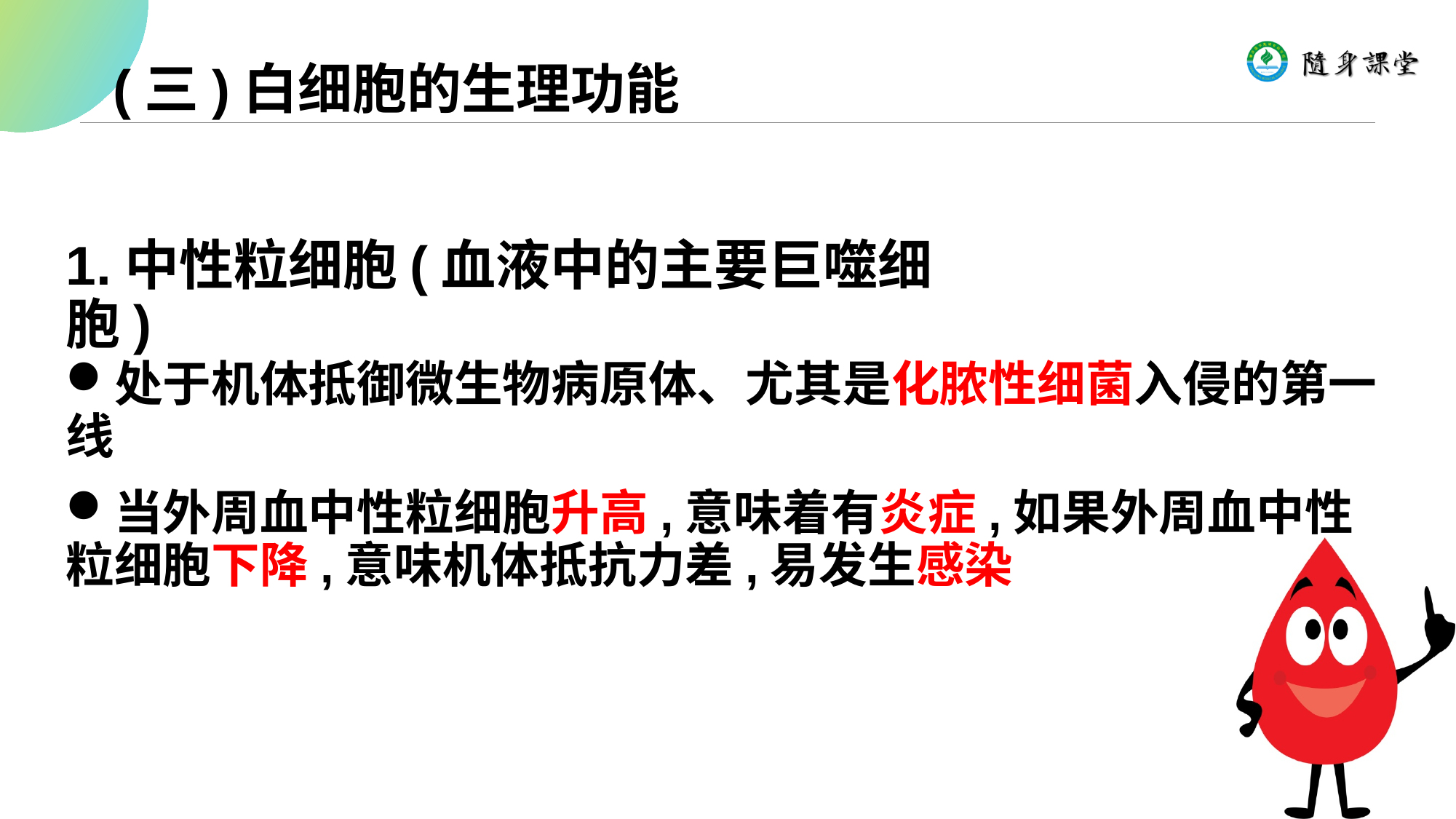

(三)白细胞的生理功能
1.中性粒细胞(血液中的主要巨噬细胞)
处于机体抵御微生物病原体、尤其是化脓性细菌入侵的第一线
当外周血中性粒细胞升高,意味着有炎症,如果外周血中性粒细胞下降,意味机体抵抗力差,易发生感染